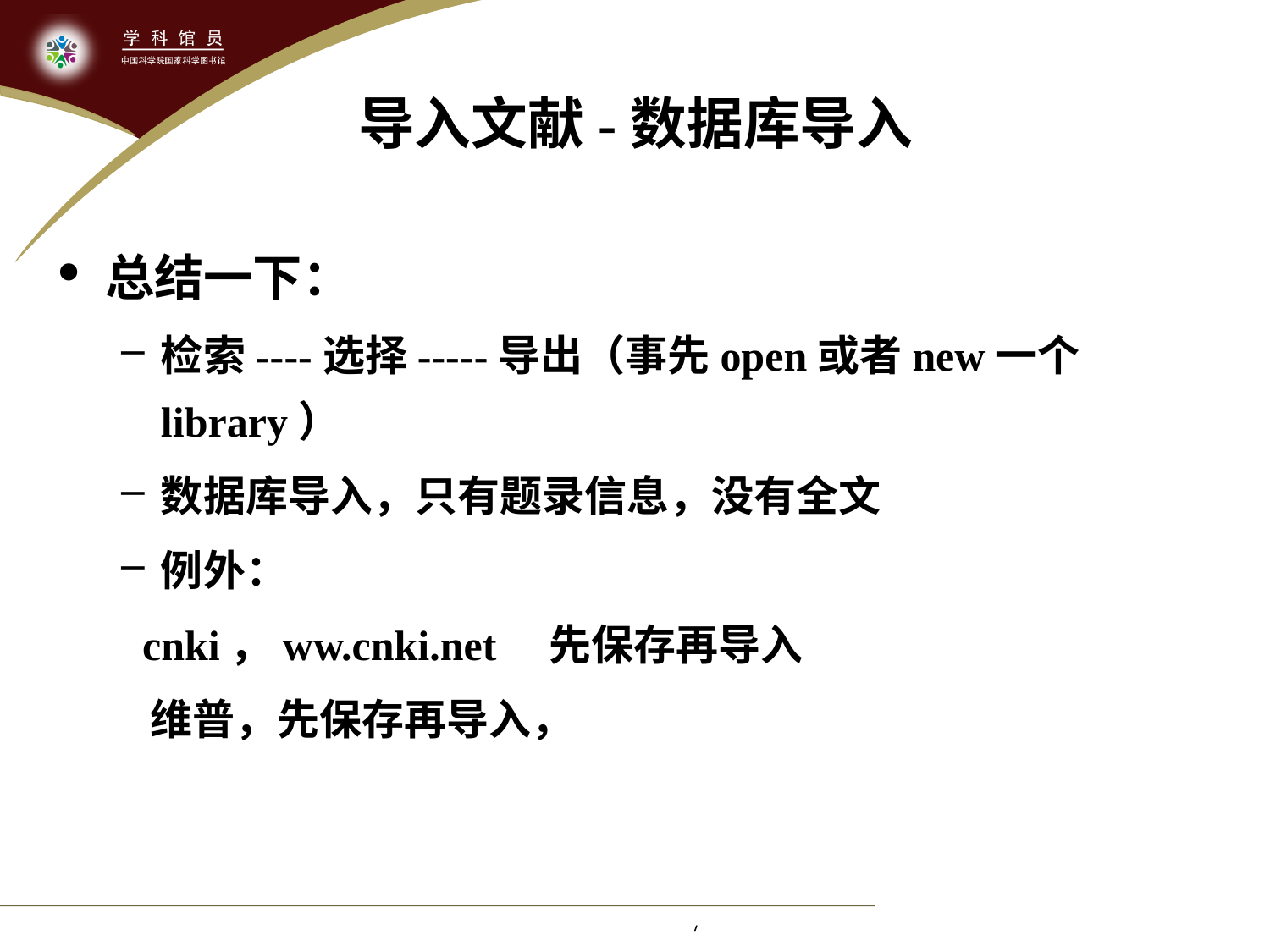

# 导入文献-数据库导入
总结一下：
检索----选择-----导出（事先open或者new一个library）
数据库导入，只有题录信息，没有全文
例外：
  cnki，ww.cnki.net    先保存再导入
  维普，先保存再导入，